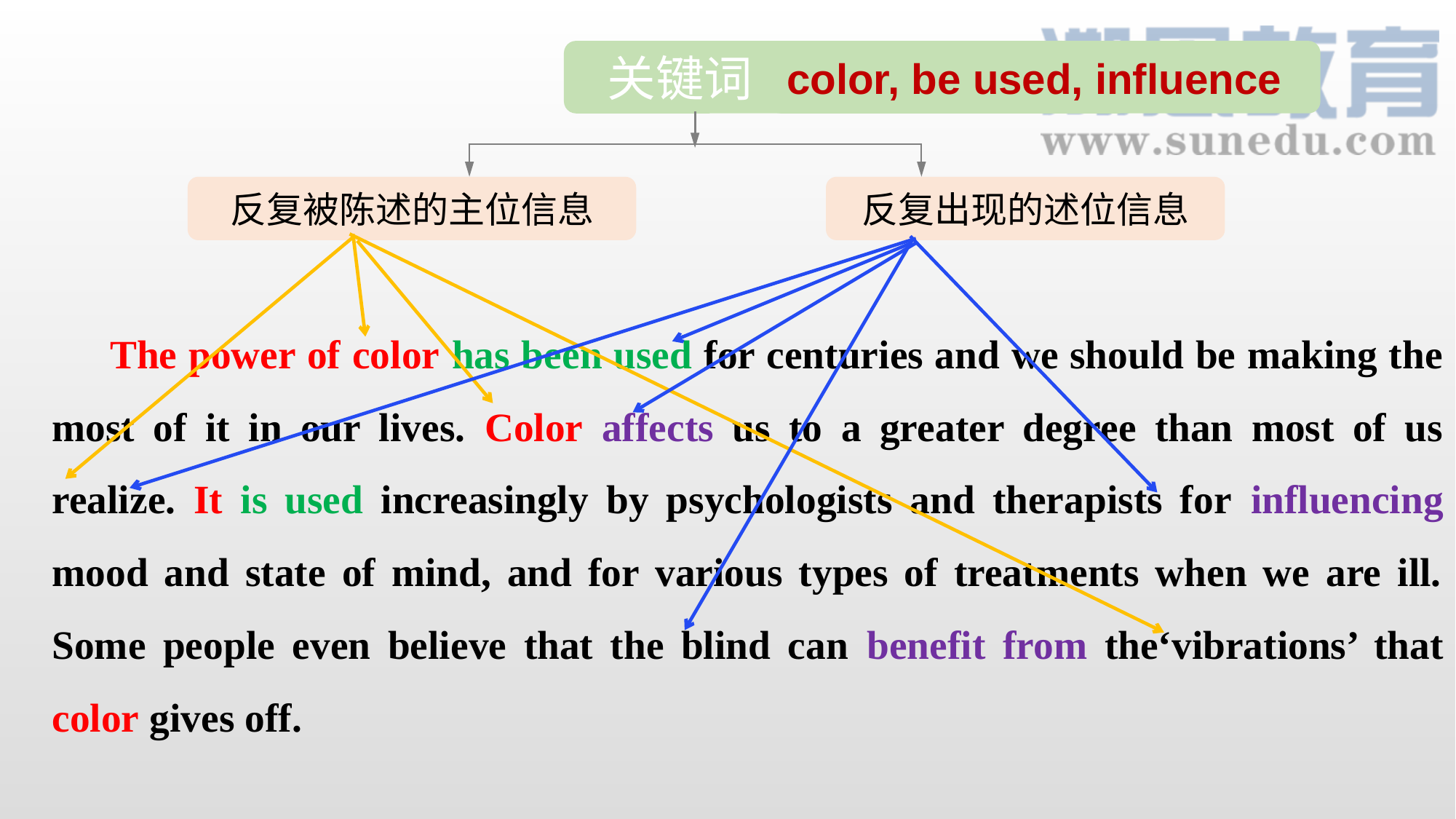

关键词
color, be used, influence
反复被陈述的主位信息
反复出现的述位信息
     The power of color has been used for centuries and we should be making the most of it in our lives. Color affects us to a greater degree than most of us realize. It is used increasingly by psychologists and therapists for influencing mood and state of mind, and for various types of treatments when we are ill. Some people even believe that the blind can benefit from the‘vibrations’ that color gives off.